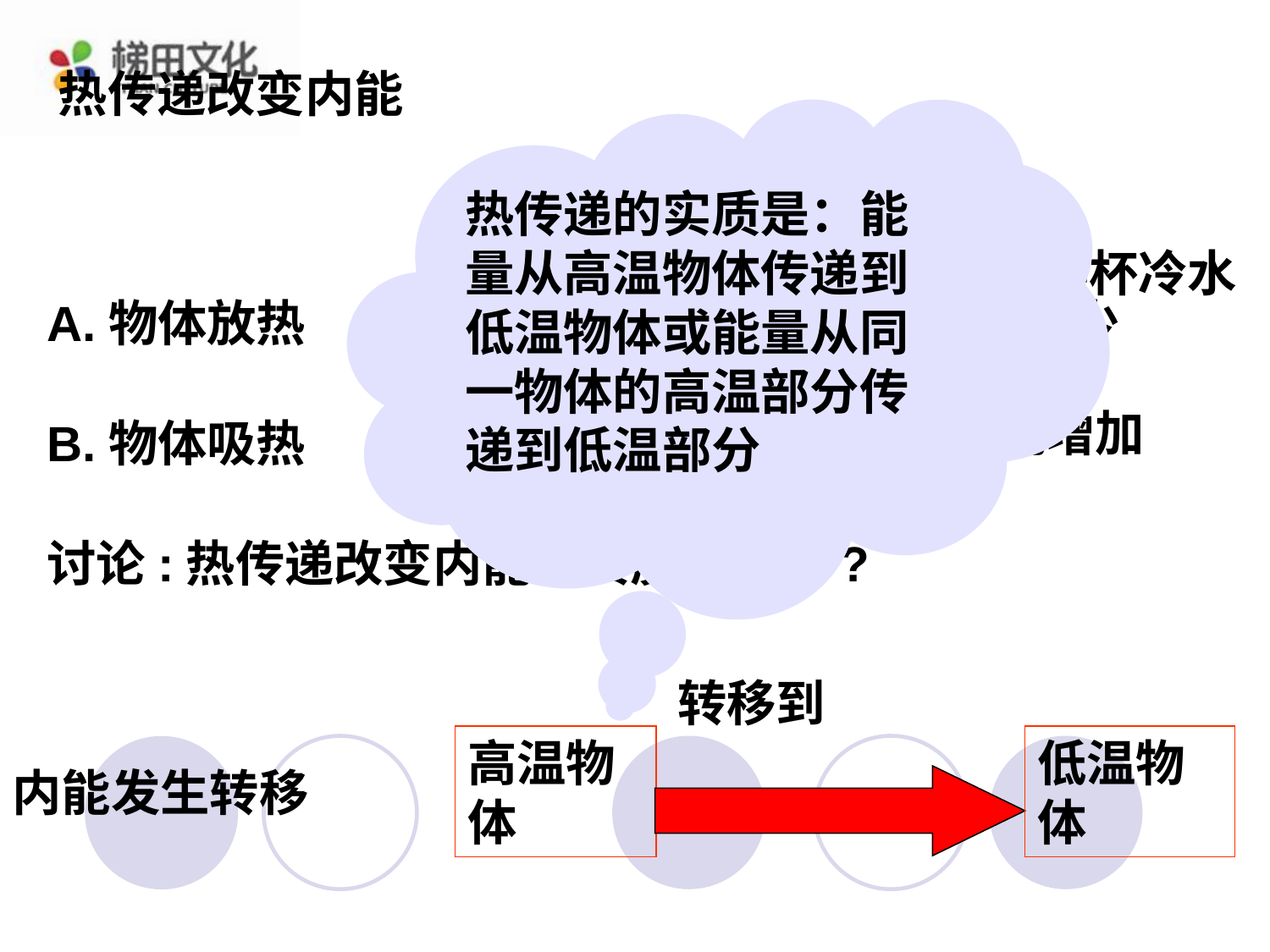

热传递改变内能
热传递的实质是：能量从高温物体传递到低温物体或能量从同一物体的高温部分传递到低温部分

A半杯热水
B半杯冷水
A.物体放热
温度降低
内能减少

内能增加
B.物体吸热
温度升高

讨论:热传递改变内能的实质是什么?
转移到
高温物体
低温物体
内能发生转移